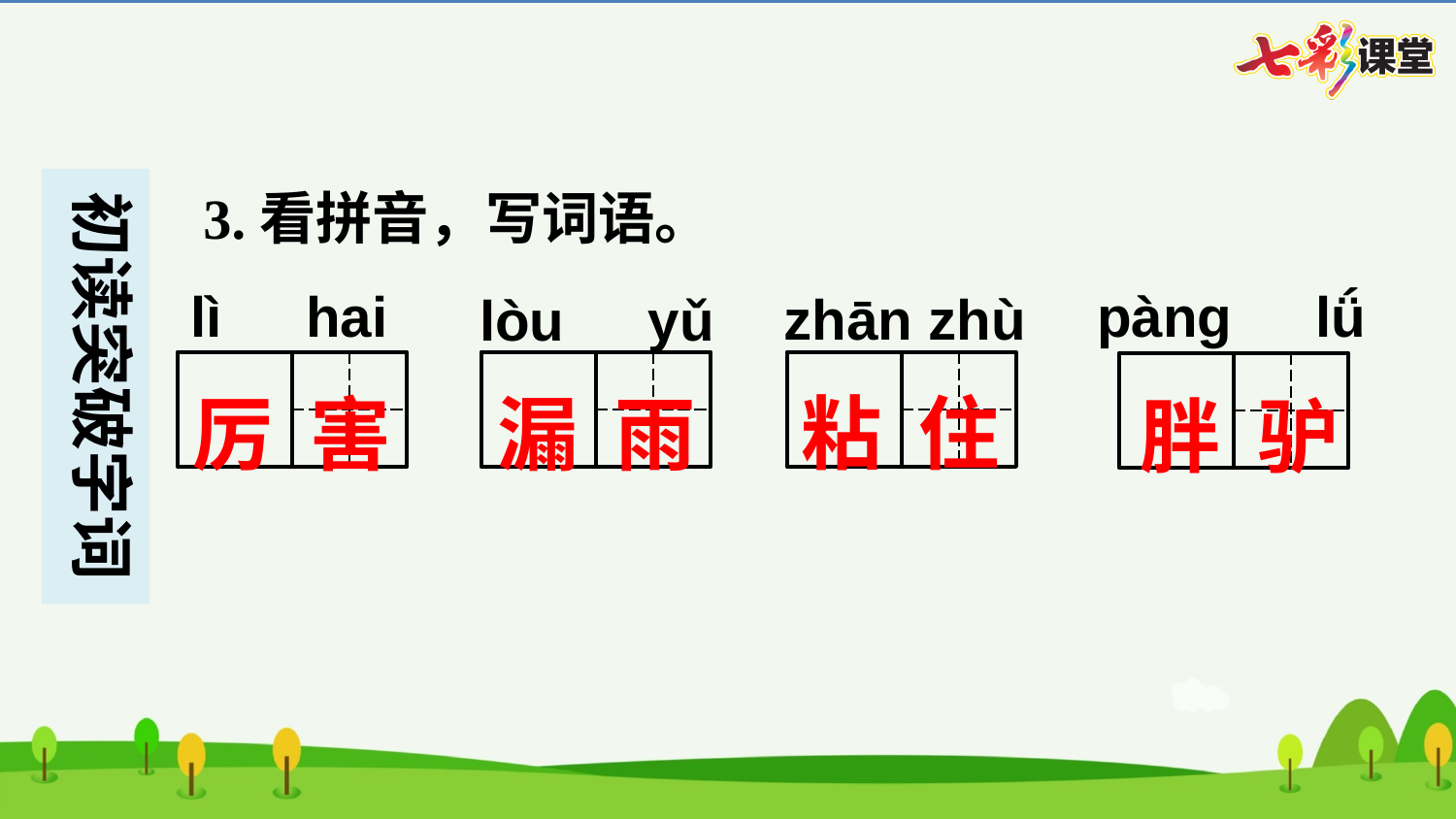

3.看拼音，写词语。
lì　hai
pàng　lǘ
zhān zhù
lòu　yǔ
粘  住
漏  雨
厉  害
胖  驴
衬
衫
衬
衫
衬
衫
衬
衫